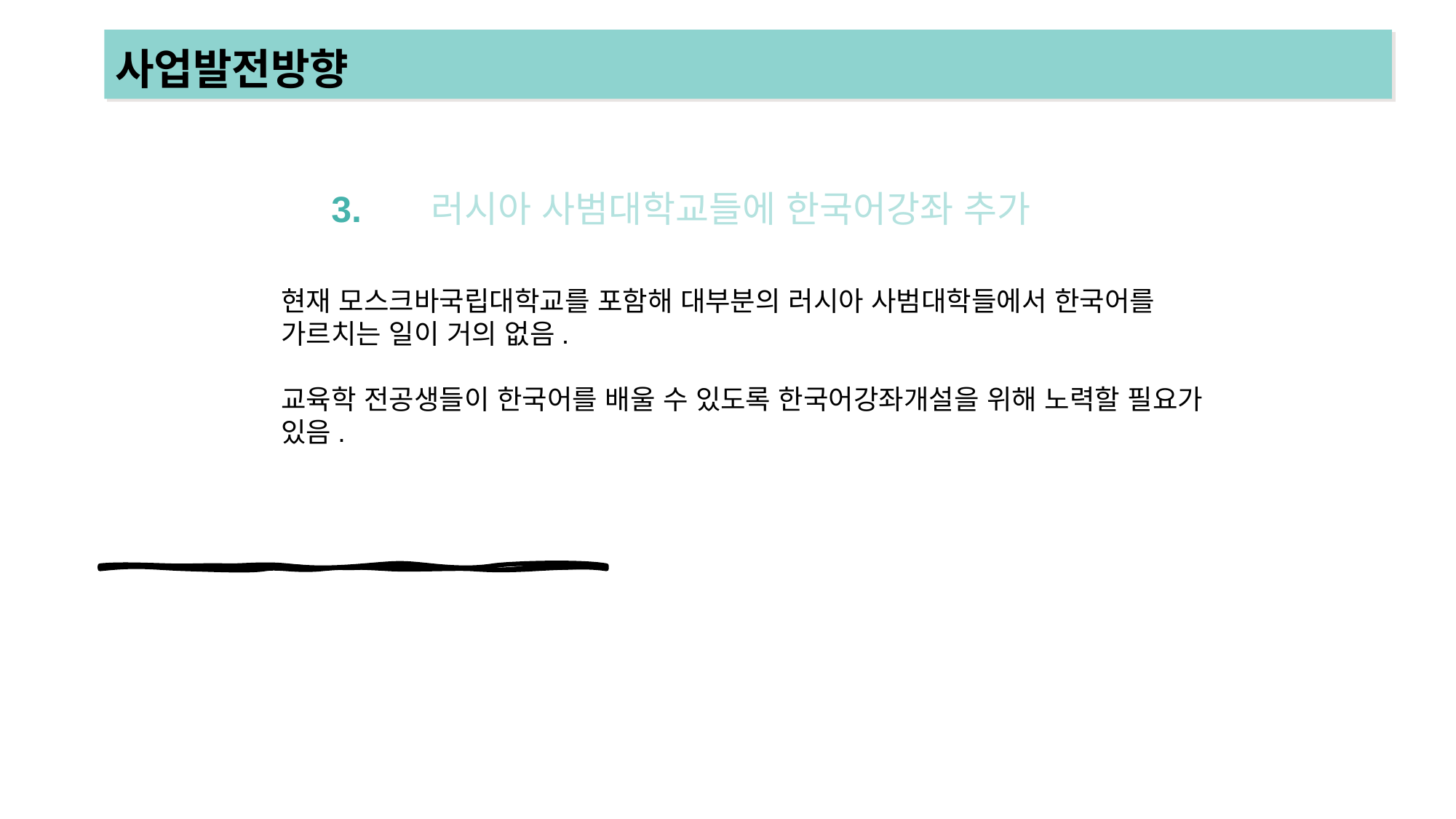

사업발전방향
 3.
 러시아 사범대학교들에 한국어강좌 추가
현재 모스크바국립대학교를 포함해 대부분의 러시아 사범대학들에서 한국어를 가르치는 일이 거의 없음.

교육학 전공생들이 한국어를 배울 수 있도록 한국어강좌개설을 위해 노력할 필요가 있음.